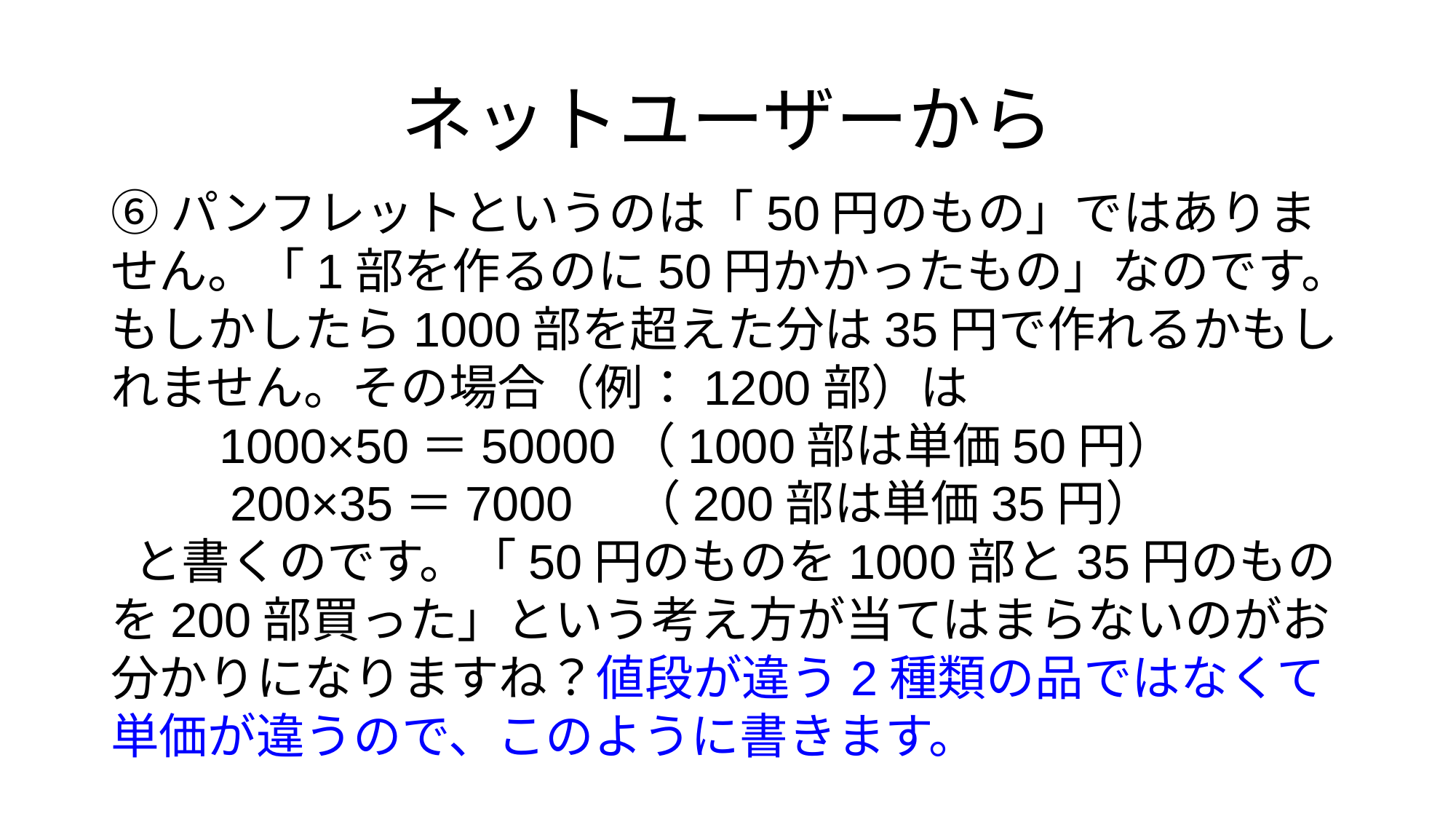

# ネットユーザーから
⑥パンフレットというのは「50円のもの」ではありません。「1部を作るのに50円かかったもの」なのです。
もしかしたら1000部を超えた分は35円で作れるかもしれません。その場合（例：1200部）は
　　1000×50＝50000（1000部は単価50円）
　　 200×35＝7000　（200部は単価35円）
 と書くのです。「50円のものを1000部と35円のものを200部買った」という考え方が当てはまらないのがお分かりになりますね？値段が違う2種類の品ではなくて単価が違うので、このように書きます。